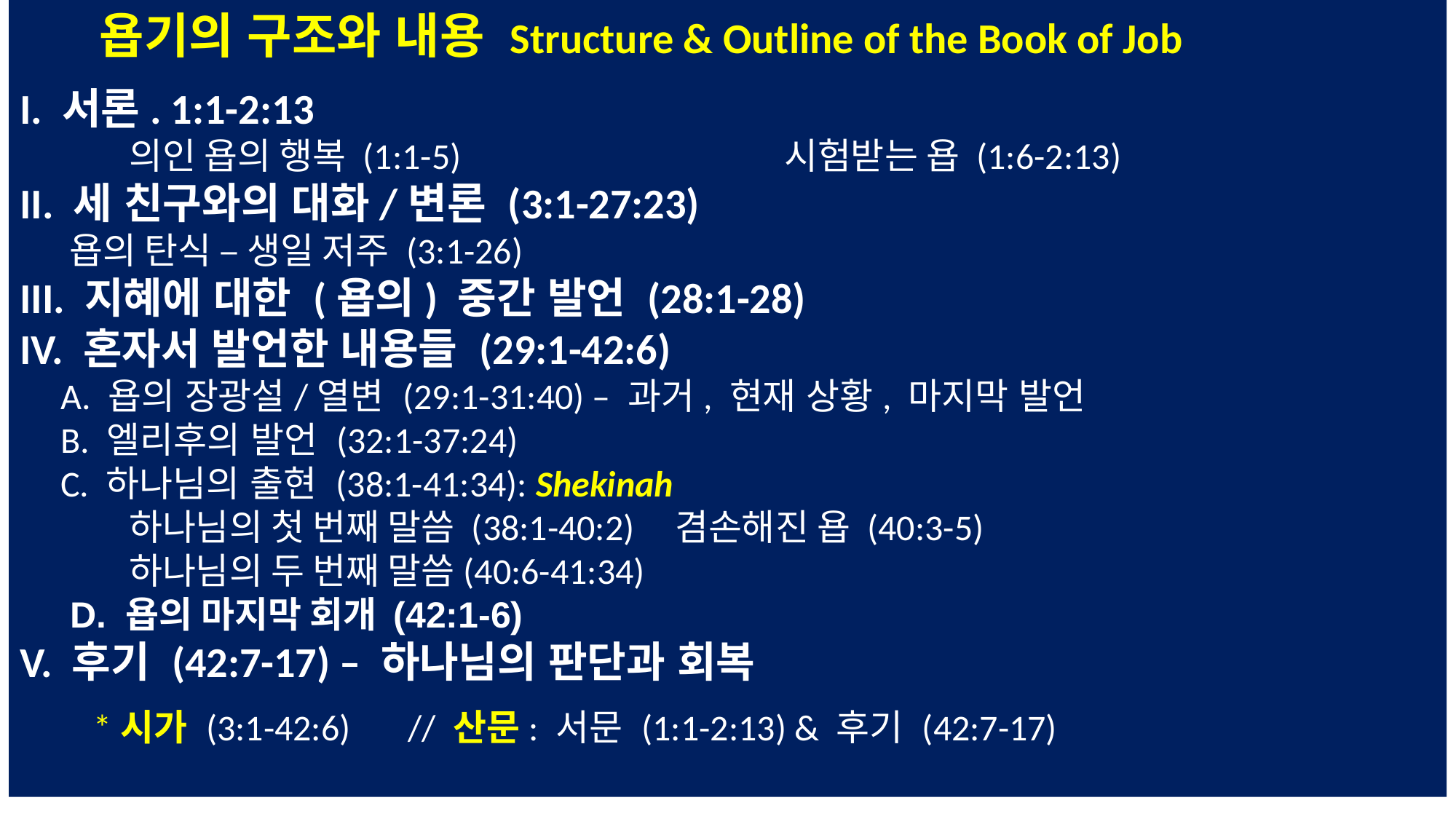

욥기의 구조와 내용 Structure & Outline of the Book of Job

I. 서론. 1:1-2:13
     	의인 욥의 행복 (1:1-5)			시험받는 욥 (1:6-2:13)
II. 세 친구와의 대화/변론 (3:1-27:23)
     욥의 탄식 – 생일 저주 (3:1-26)
III. 지혜에 대한 (욥의) 중간 발언 (28:1-28)
IV. 혼자서 발언한 내용들 (29:1-42:6)
     A. 욥의 장광설/열변 (29:1-31:40) – 과거, 현재 상황, 마지막 발언
     B. 엘리후의 발언 (32:1-37:24)
     C. 하나님의 출현 (38:1-41:34): Shekinah
	하나님의 첫 번째 말씀 (38:1-40:2)	겸손해진 욥 (40:3-5)
	하나님의 두 번째 말씀(40:6-41:34)
     D. 욥의 마지막 회개 (42:1-6)
V. 후기 (42:7-17) – 하나님의 판단과 회복

         *시가 (3:1-42:6)       // 산문: 서문 (1:1-2:13) & 후기 (42:7-17)